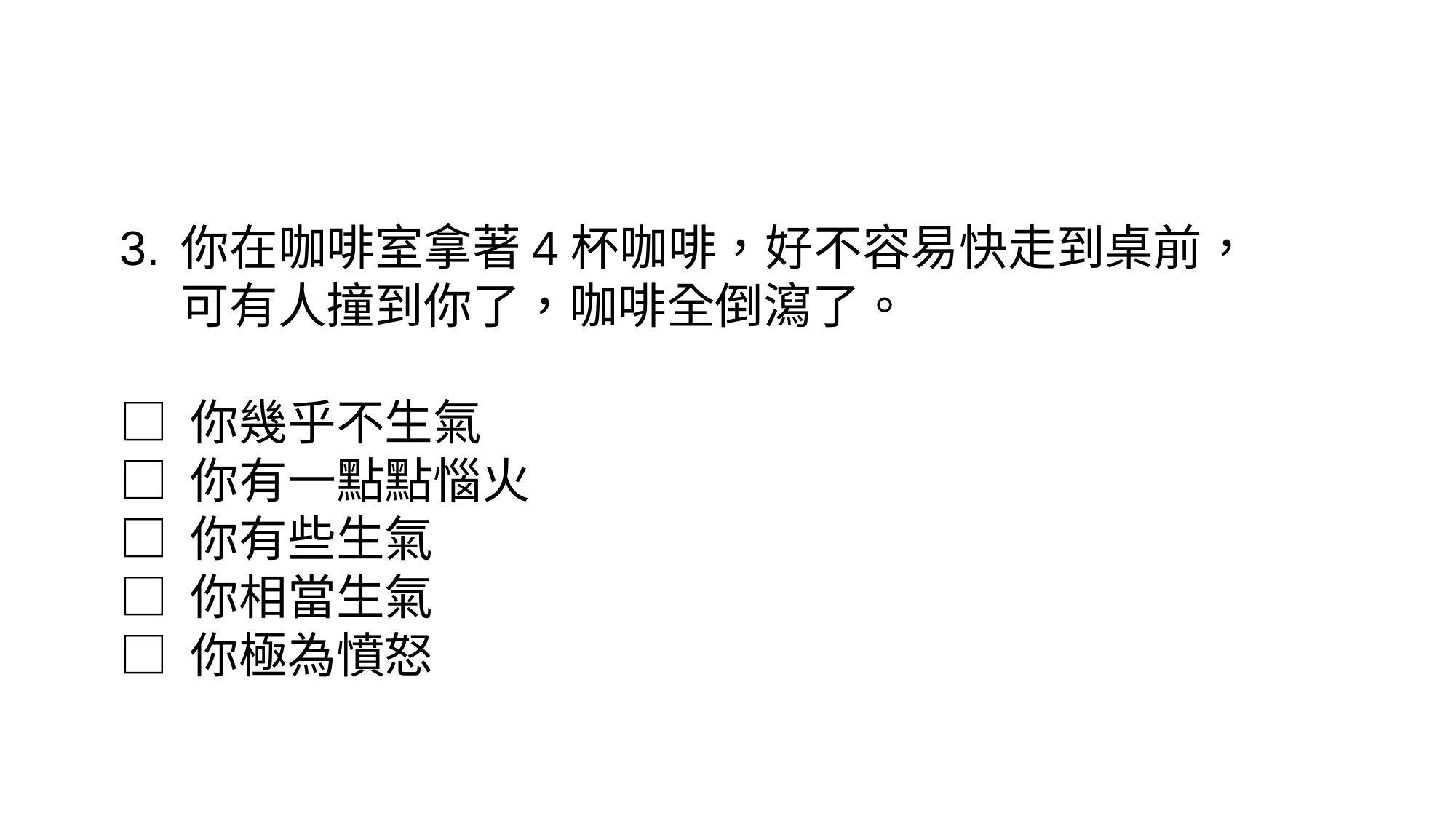

你在咖啡室拿著4杯咖啡，好不容易快走到桌前，可有人撞到你了，咖啡全倒瀉了。

□ 你幾乎不生氣
□ 你有一點點惱火
□ 你有些生氣
□ 你相當生氣
□ 你極為憤怒